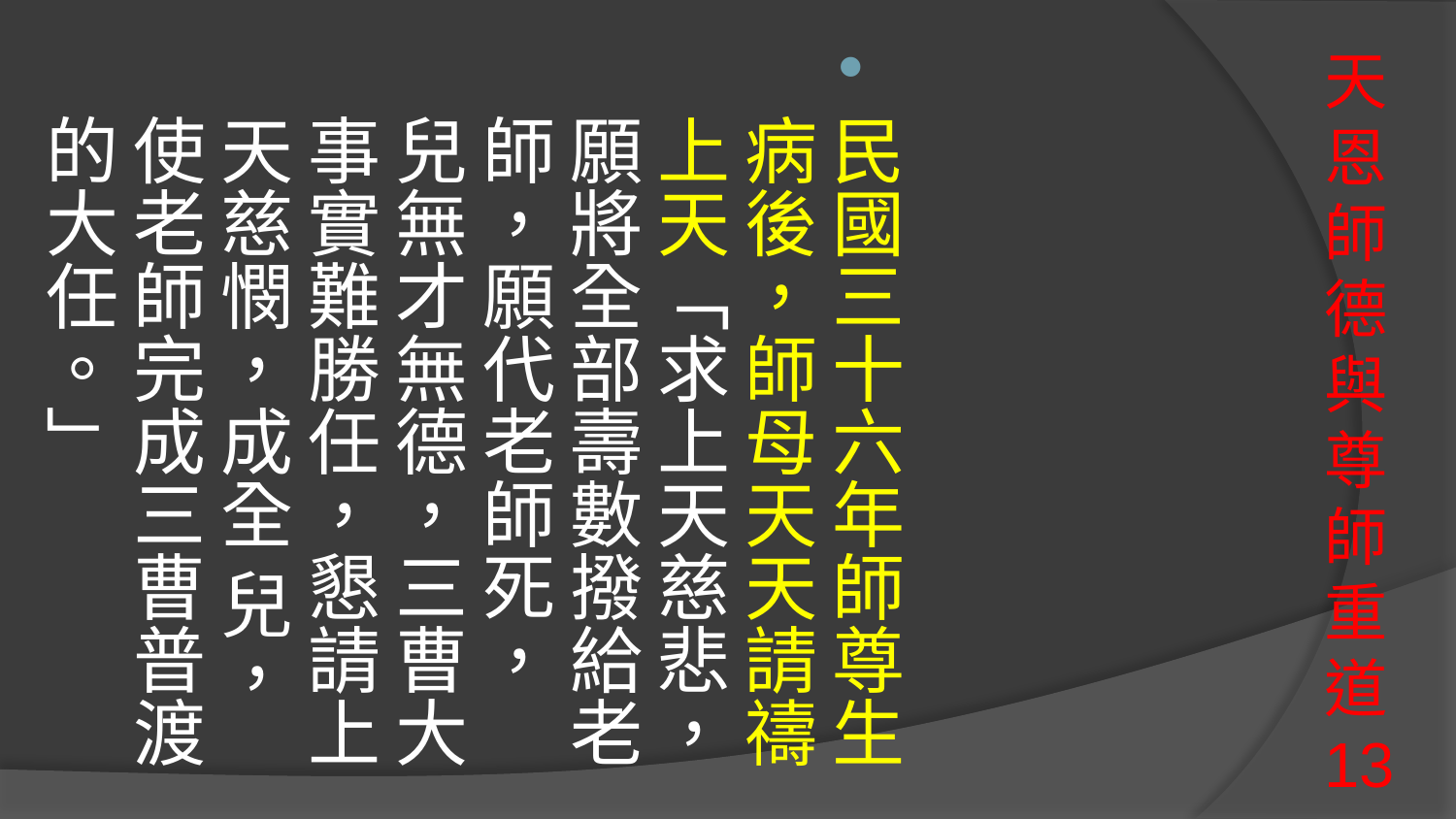

# 天恩師德與尊師重道 13
民國三十六年師尊生病後，師母天天請禱上天「求上天慈悲，願將全部壽數撥給老師，願代老師死， 兒無才無德，三曹大事實難勝任，懇請上天慈憫，成全 兒，使老師完成三曹普渡的大任。」